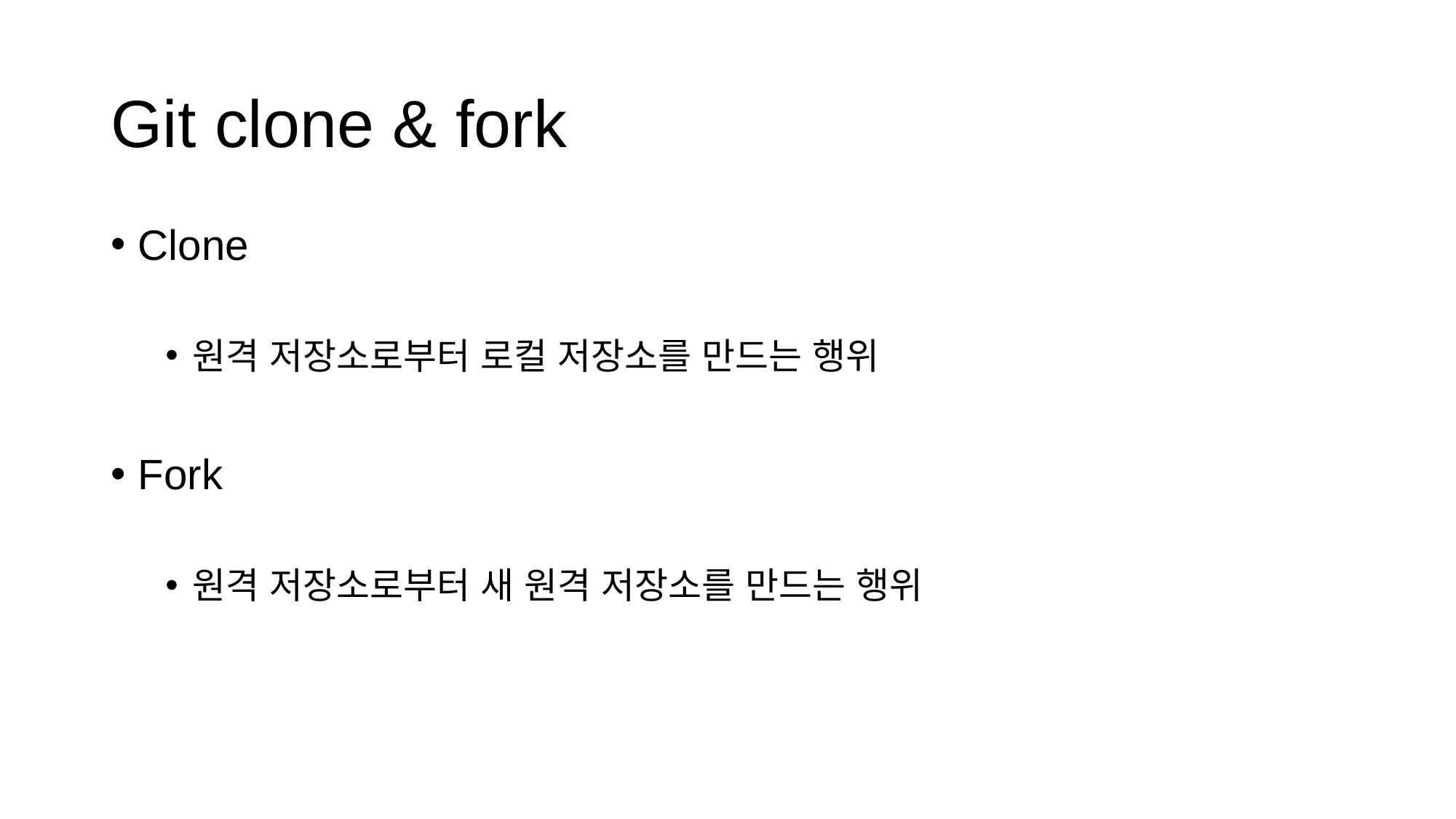

# Git clone & fork
Clone

원격 저장소로부터 로컬 저장소를 만드는 행위

Fork

원격 저장소로부터 새 원격 저장소를 만드는 행위